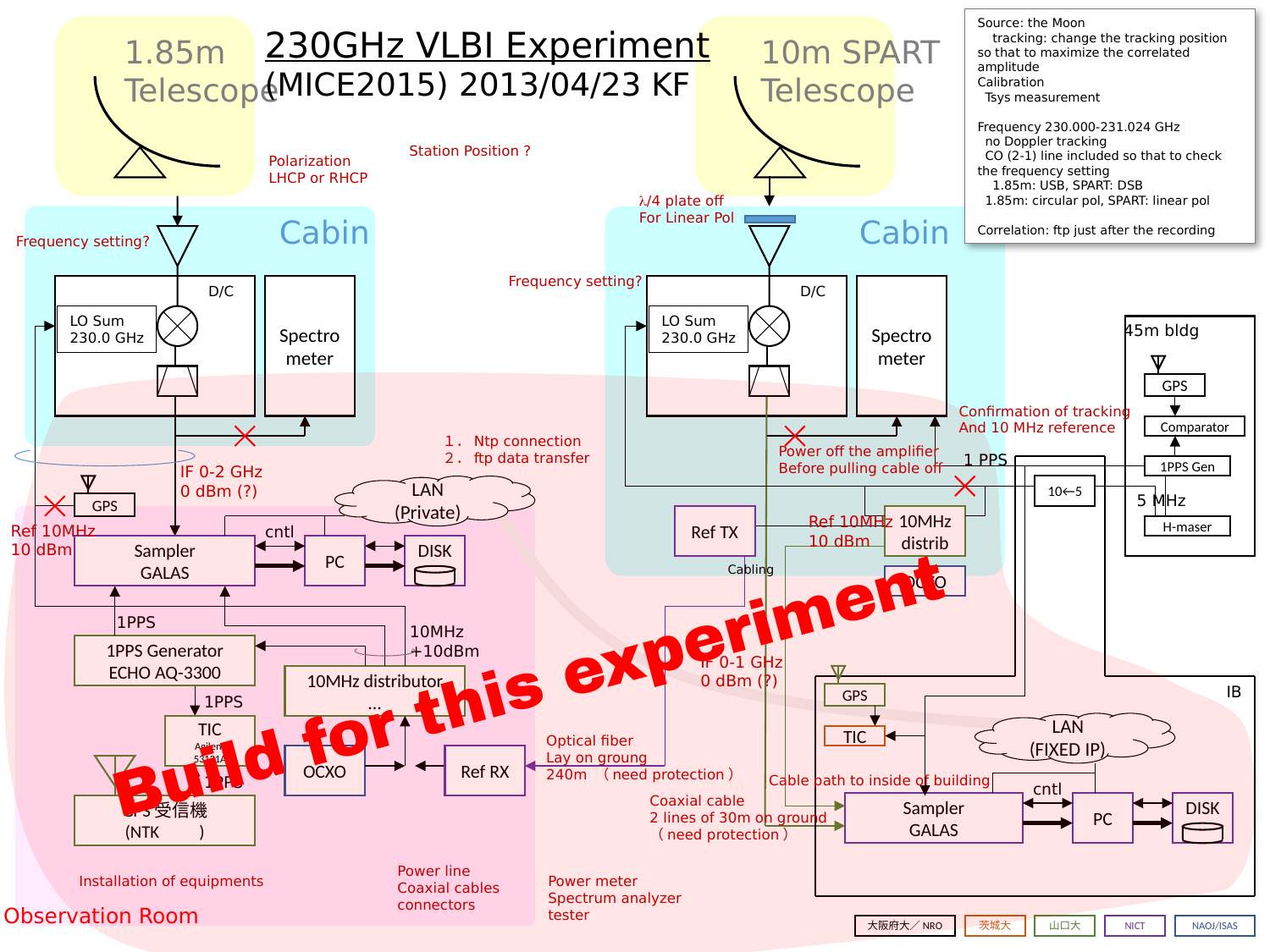

Source: the Moon
　tracking: change the tracking position so that to maximize the correlated amplitude
Calibration
  Tsys measurement

Frequency 230.000-231.024 GHz
  no Doppler tracking
  CO (2-1) line included so that to check the frequency setting
　1.85m: USB, SPART: DSB
  1.85m: circular pol, SPART: linear pol

Correlation: ftp just after the recording

230GHz VLBI Experiment
(MICE2015) 2013/04/23 KF

1.85m
Telescope
10m SPART
Telescope
Station Position ?
Polarization
LHCP or RHCP

λ/4 plate off
For Linear Pol

Cabin

Cabin

Frequency setting?

Frequency setting?

D/C
Spectrometer

D/C
Spectrometer
LO Sum
230.0 GHz

LO Sum
230.0 GHz

45m bldg

GPS

Build for this experiment
Confirmation of tracking
And 10 MHz reference
Comparator
１．Ntp connection
２．ftp data transfer
Power off the amplifier
Before pulling cable off
1 PPS

IF 0-2 GHz
0 dBm (?)
1PPS Gen

GPS
LAN
(Private)
10←5
5 MHz

Ref TX
Ref 10MHz
10 dBm
10MHz distrib
Ref 10MHz
10 dBm
cntl
H-maser
Sampler
GALAS
PC
DISK

Cabling

OCXO
1PPS
10MHz
+10dBm
1PPS Generator
ECHO AQ-3300

IF 0-1 GHz
0 dBm (?)
10MHz distributor
…

GPS
IB
1PPS
LAN
(FIXED IP)
TIC
Agilent 53131A
Optical fiber
Lay on groung
240m （need protection）
TIC
OCXO
Ref RX

GPS受信機
(NTK          )
1PPS
Cable path to inside of building
cntl
Coaxial cable
2 lines of 30m on ground
（need protection）
Sampler
GALAS
PC
DISK

Power line
Coaxial cables
connectors
Installation of equipments
Power meter
Spectrum analyzer
tester
Observation Room
大阪府大／NRO
茨城大
山口大
NICT
NAOJ/ISAS